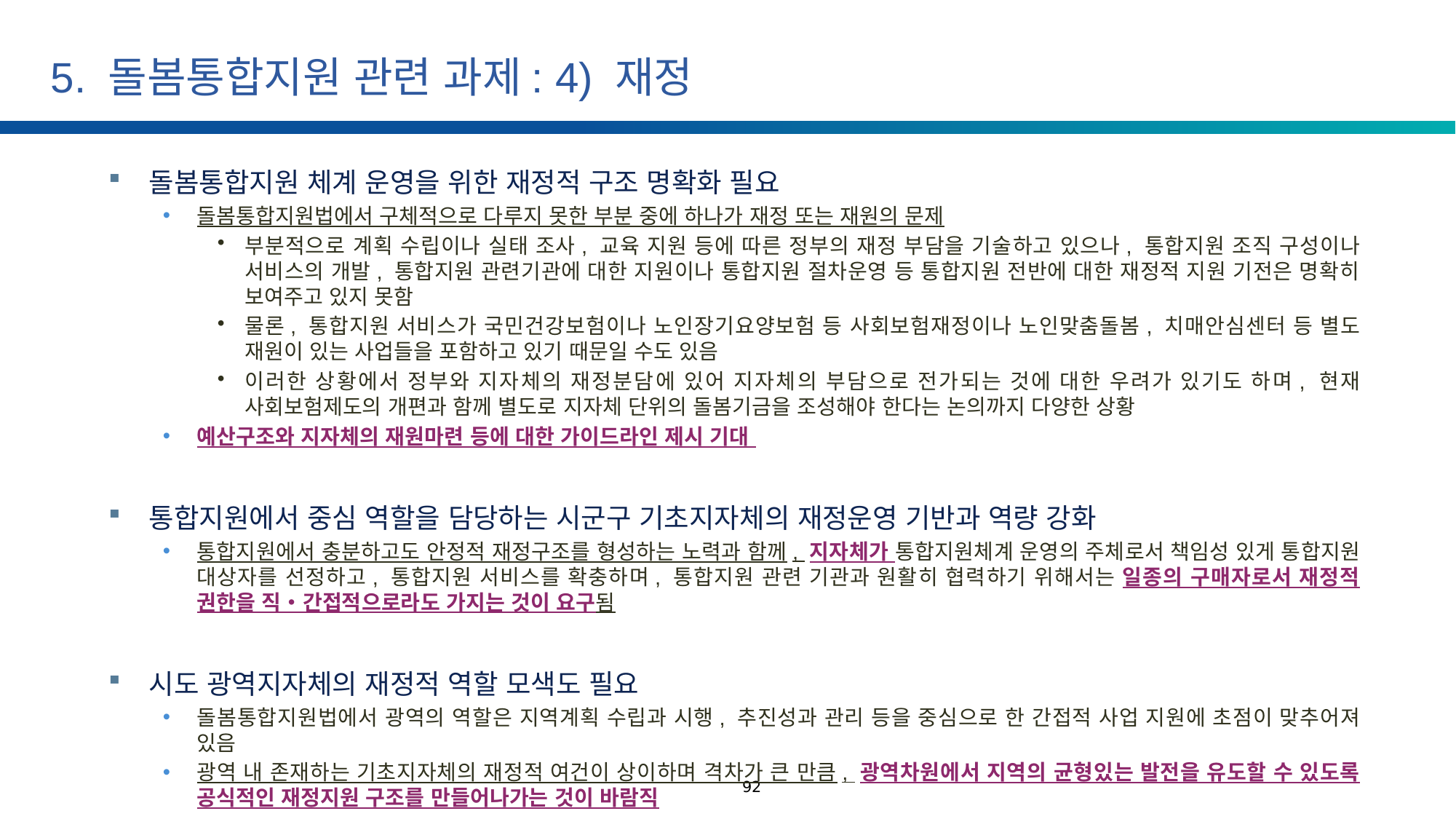

# 5. 돌봄통합지원 관련 과제: 4) 재정
돌봄통합지원 체계 운영을 위한 재정적 구조 명확화 필요
돌봄통합지원법에서 구체적으로 다루지 못한 부분 중에 하나가 재정 또는 재원의 문제
부분적으로 계획 수립이나 실태 조사, 교육 지원 등에 따른 정부의 재정 부담을 기술하고 있으나, 통합지원 조직 구성이나 서비스의 개발, 통합지원 관련기관에 대한 지원이나 통합지원 절차운영 등 통합지원 전반에 대한 재정적 지원 기전은 명확히 보여주고 있지 못함
물론, 통합지원 서비스가 국민건강보험이나 노인장기요양보험 등 사회보험재정이나 노인맞춤돌봄, 치매안심센터 등 별도 재원이 있는 사업들을 포함하고 있기 때문일 수도 있음
이러한 상황에서 정부와 지자체의 재정분담에 있어 지자체의 부담으로 전가되는 것에 대한 우려가 있기도 하며, 현재 사회보험제도의 개편과 함께 별도로 지자체 단위의 돌봄기금을 조성해야 한다는 논의까지 다양한 상황
예산구조와 지자체의 재원마련 등에 대한 가이드라인 제시 기대

통합지원에서 중심 역할을 담당하는 시군구 기초지자체의 재정운영 기반과 역량 강화
통합지원에서 충분하고도 안정적 재정구조를 형성하는 노력과 함께, 지자체가 통합지원체계 운영의 주체로서 책임성 있게 통합지원 대상자를 선정하고, 통합지원 서비스를 확충하며, 통합지원 관련 기관과 원활히 협력하기 위해서는 일종의 구매자로서 재정적 권한을 직‧간접적으로라도 가지는 것이 요구됨

시도 광역지자체의 재정적 역할 모색도 필요
돌봄통합지원법에서 광역의 역할은 지역계획 수립과 시행, 추진성과 관리 등을 중심으로 한 간접적 사업 지원에 초점이 맞추어져 있음
광역 내 존재하는 기초지자체의 재정적 여건이 상이하며 격차가 큰 만큼, 광역차원에서 지역의 균형있는 발전을 유도할 수 있도록 공식적인 재정지원 구조를 만들어나가는 것이 바람직

92